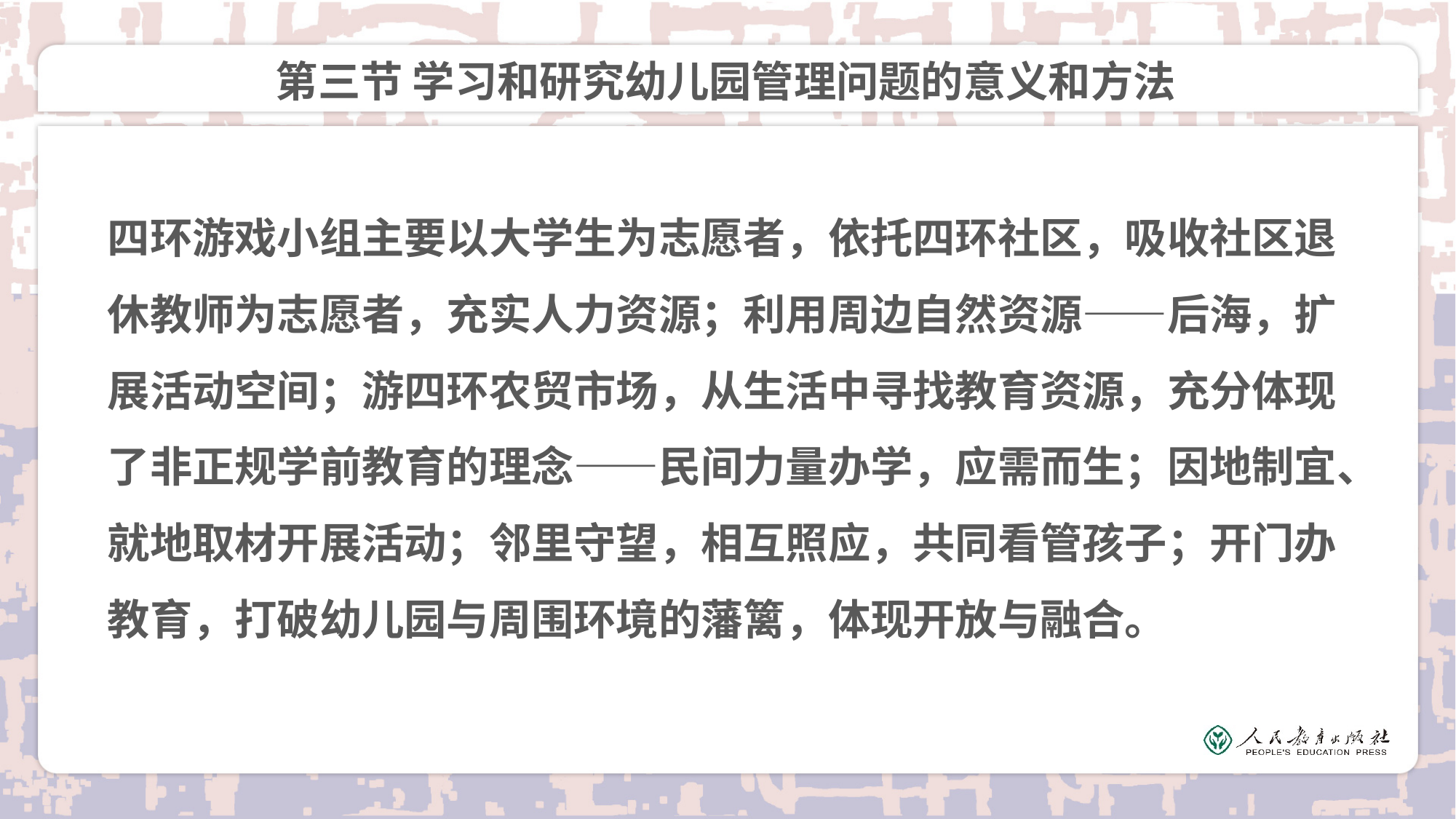

# 第三节 学习和研究幼儿园管理问题的意义和方法
四环游戏小组主要以大学生为志愿者，依托四环社区，吸收社区退休教师为志愿者，充实人力资源；利用周边自然资源——后海，扩展活动空间；游四环农贸市场，从生活中寻找教育资源，充分体现了非正规学前教育的理念——民间力量办学，应需而生；因地制宜、就地取材开展活动；邻里守望，相互照应，共同看管孩子；开门办教育，打破幼儿园与周围环境的藩篱，体现开放与融合。